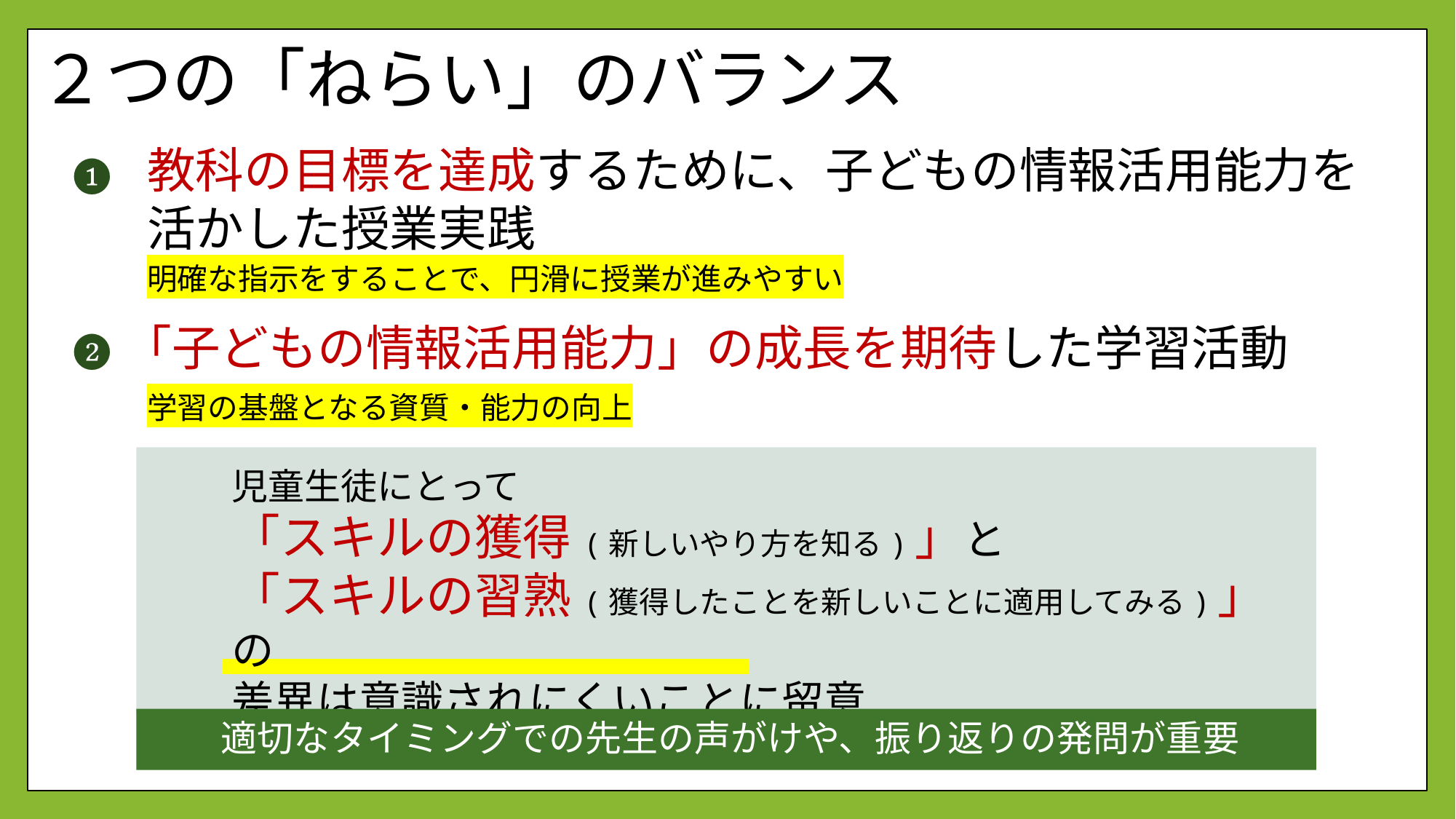

# ２つの「ねらい」のバランス
❶
教科の目標を達成するために、子どもの情報活用能力を活かした授業実践
明確な指示をすることで、円滑に授業が進みやすい
❷
「子どもの情報活用能力」の成長を期待した学習活動
学習の基盤となる資質・能力の向上

児童生徒にとって
「スキルの獲得(新しいやり方を知る)」と
「スキルの習熟(獲得したことを新しいことに適用してみる)」の
差異は意識されにくいことに留意

適切なタイミングでの先生の声がけや、振り返りの発問が重要